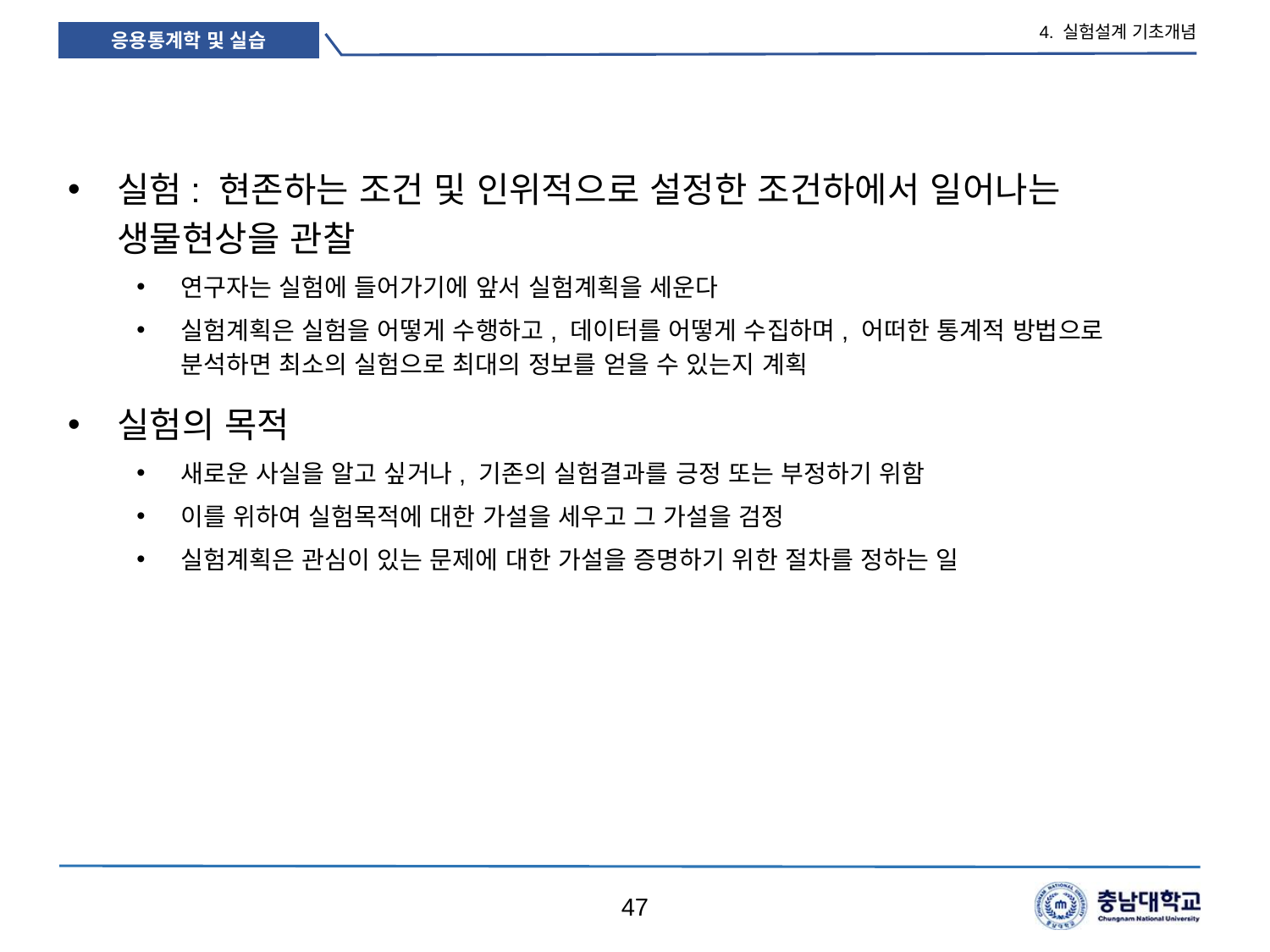

4. 실험설계 기초개념
실험: 현존하는 조건 및 인위적으로 설정한 조건하에서 일어나는 생물현상을 관찰
연구자는 실험에 들어가기에 앞서 실험계획을 세운다
실험계획은 실험을 어떻게 수행하고, 데이터를 어떻게 수집하며, 어떠한 통계적 방법으로 분석하면 최소의 실험으로 최대의 정보를 얻을 수 있는지 계획
실험의 목적
새로운 사실을 알고 싶거나, 기존의 실험결과를 긍정 또는 부정하기 위함
이를 위하여 실험목적에 대한 가설을 세우고 그 가설을 검정
실험계획은 관심이 있는 문제에 대한 가설을 증명하기 위한 절차를 정하는 일

47